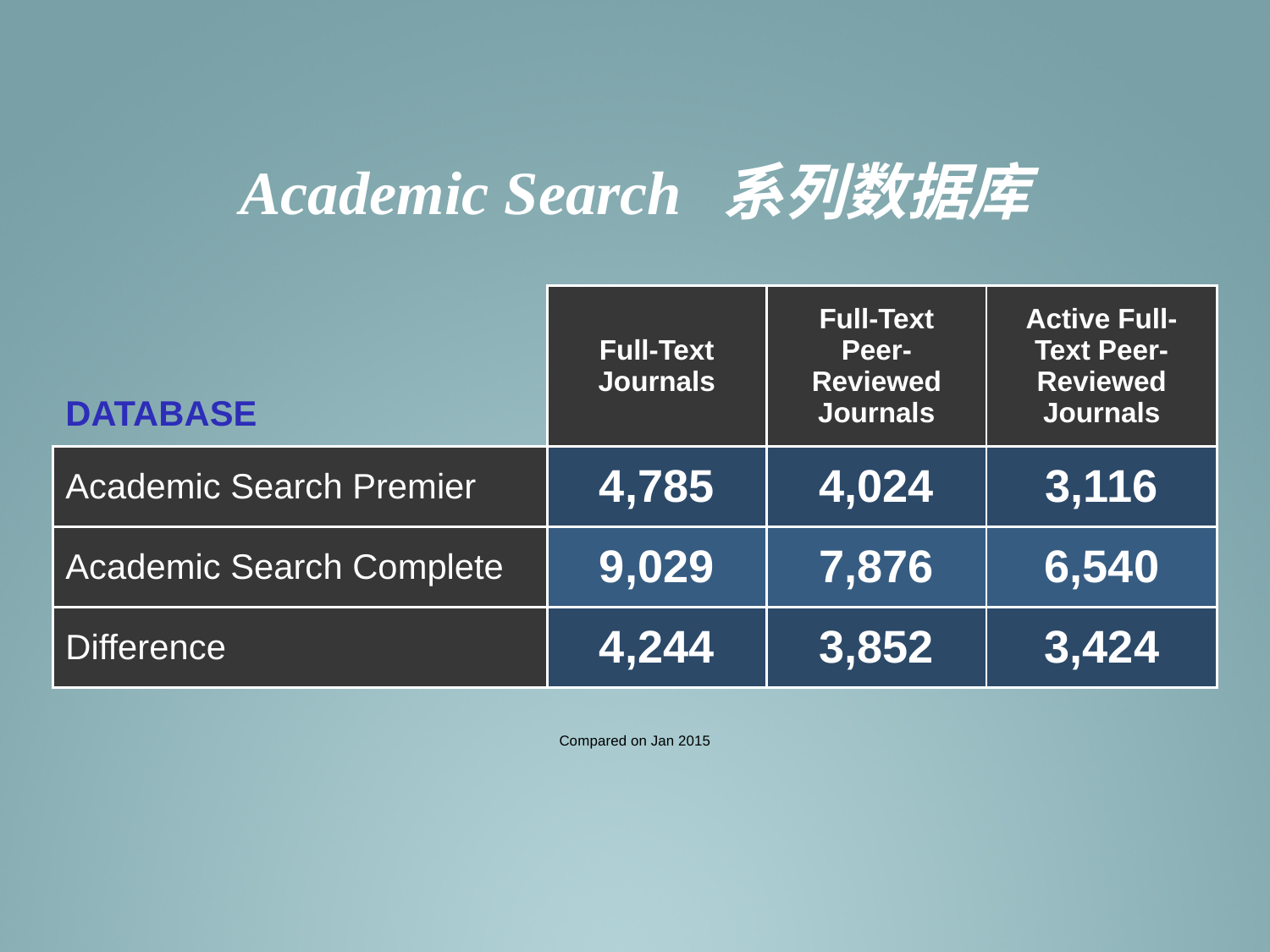

Academic Search 系列数据库
| DATABASE | Full-Text Journals | Full-Text Peer-Reviewed Journals | Active Full-Text Peer-Reviewed Journals |
| --- | --- | --- | --- |
| Academic Search Premier | 4,785 | 4,024 | 3,116 |
| Academic Search Complete | 9,029 | 7,876 | 6,540 |
| Difference | 4,244 | 3,852 | 3,424 |
Compared on Jan 2015